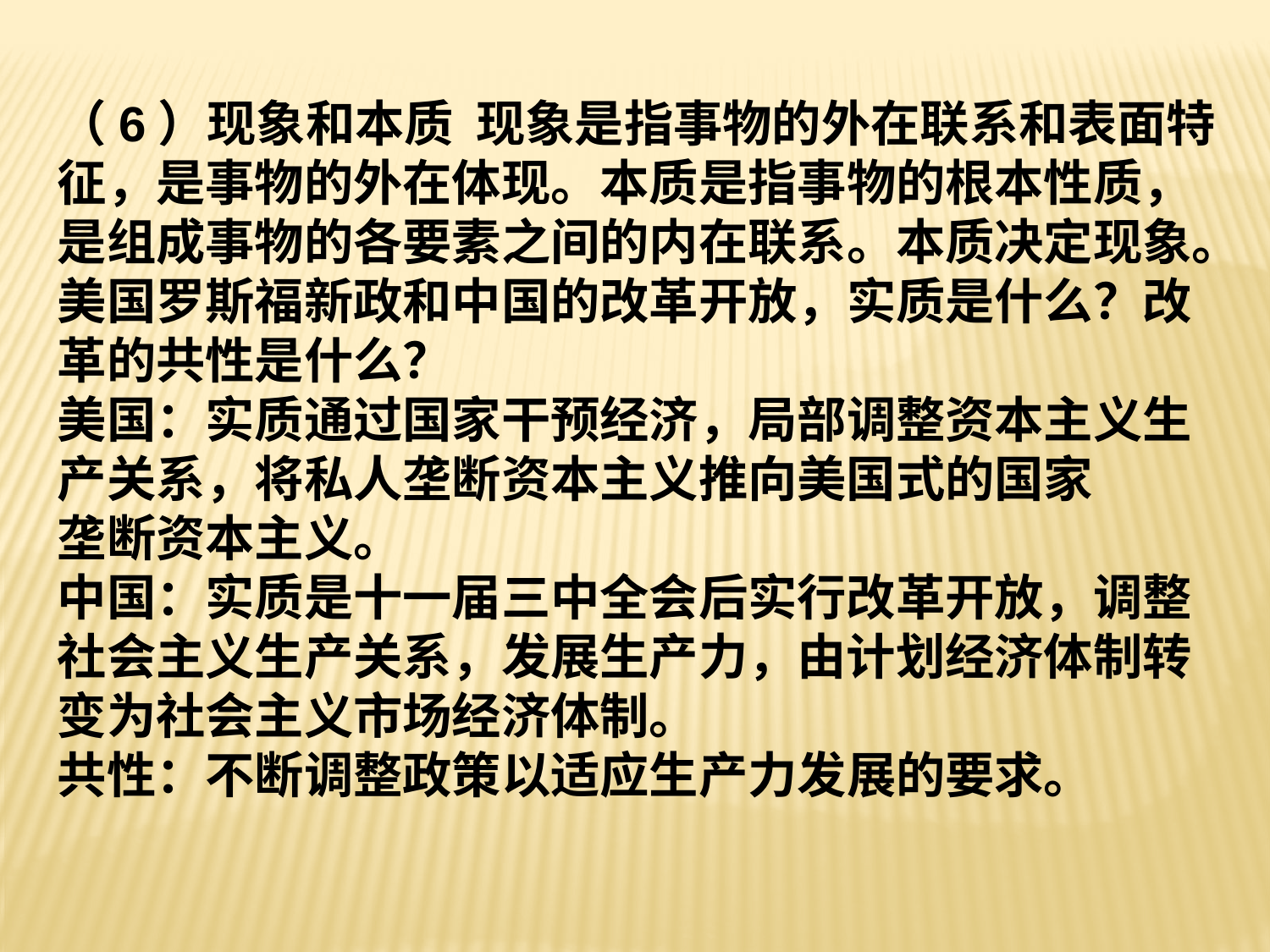

（6）现象和本质  现象是指事物的外在联系和表面特征，是事物的外在体现。本质是指事物的根本性质，是组成事物的各要素之间的内在联系。本质决定现象。
美国罗斯福新政和中国的改革开放，实质是什么？改革的共性是什么？
美国：实质通过国家干预经济，局部调整资本主义生产关系，将私人垄断资本主义推向美国式的国家
垄断资本主义。
中国：实质是十一届三中全会后实行改革开放，调整社会主义生产关系，发展生产力，由计划经济体制转变为社会主义市场经济体制。
共性：不断调整政策以适应生产力发展的要求。